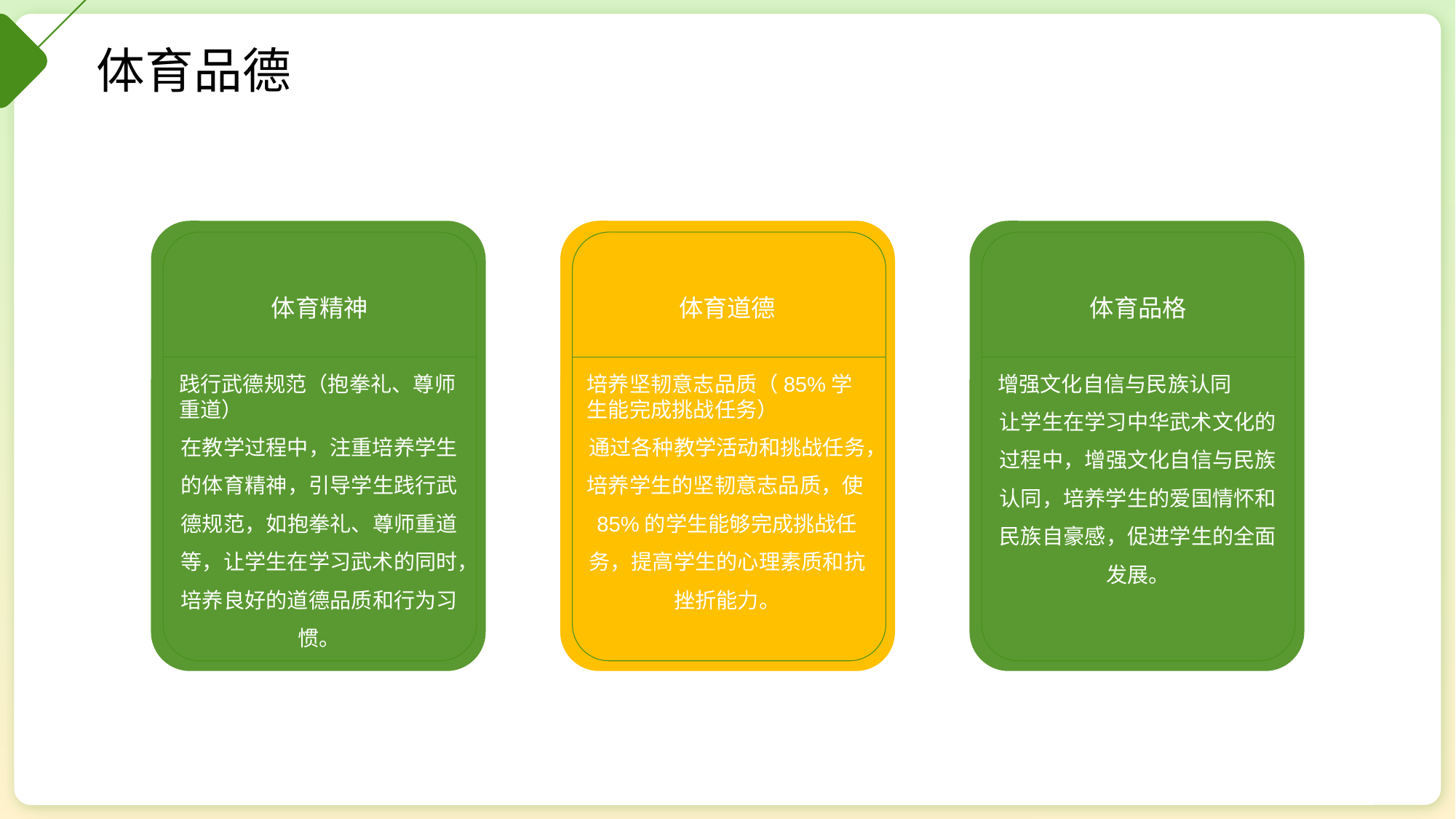

体育品德

体育精神
体育道德
体育品格
践行武德规范（抱拳礼、尊师重道）
在教学过程中，注重培养学生的体育精神，引导学生践行武德规范，如抱拳礼、尊师重道等，让学生在学习武术的同时，培养良好的道德品质和行为习惯。
培养坚韧意志品质（85%学生能完成挑战任务）
通过各种教学活动和挑战任务，培养学生的坚韧意志品质，使85%的学生能够完成挑战任务，提高学生的心理素质和抗挫折能力。
增强文化自信与民族认同
让学生在学习中华武术文化的过程中，增强文化自信与民族认同，培养学生的爱国情怀和民族自豪感，促进学生的全面发展。